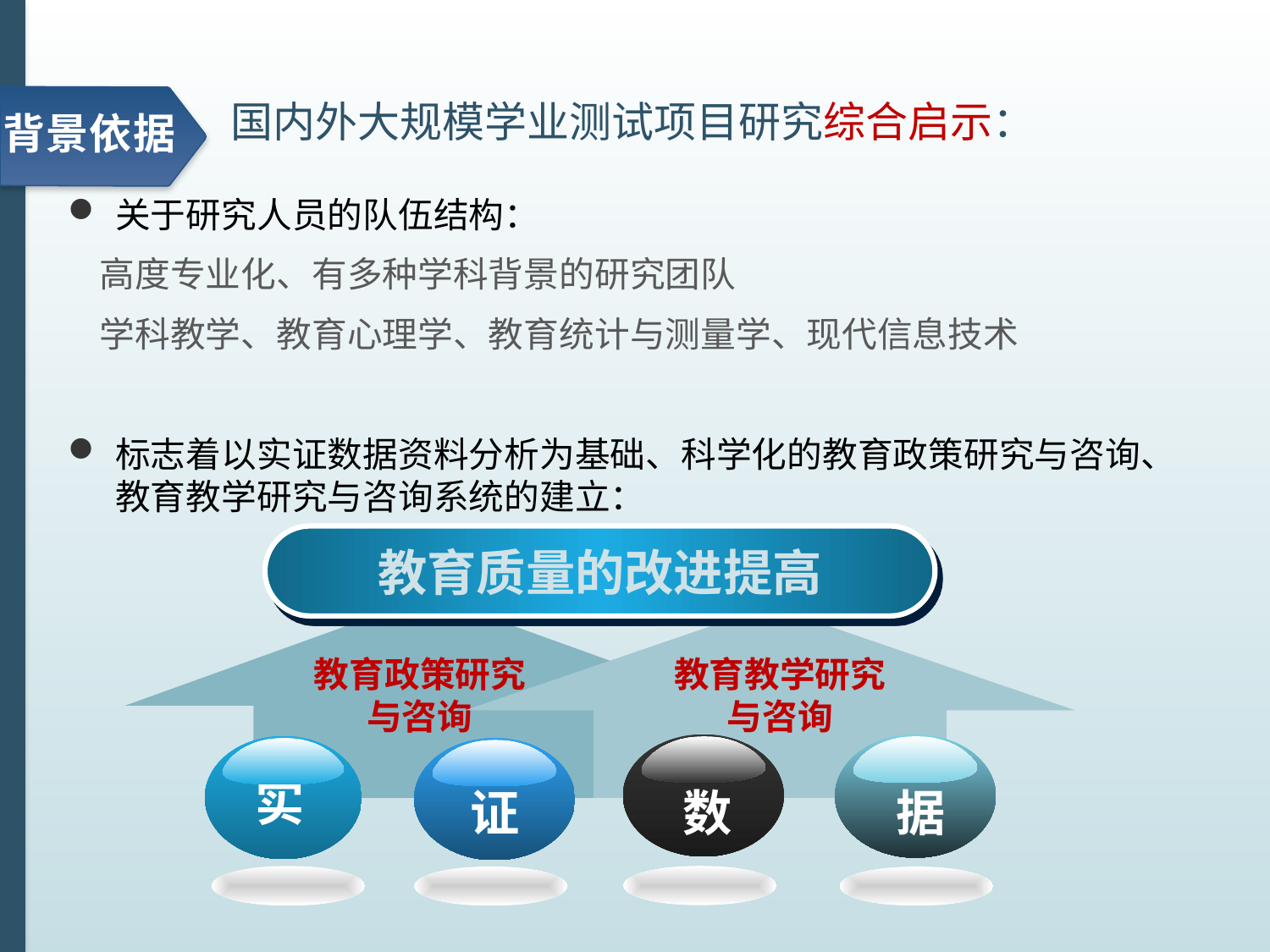

# 国内外大规模学业测试项目研究综合启示：
背景依据
关于研究人员的队伍结构：
   高度专业化、有多种学科背景的研究团队
   学科教学、教育心理学、教育统计与测量学、现代信息技术

标志着以实证数据资料分析为基础、科学化的教育政策研究与咨询、教育教学研究与咨询系统的建立：

教育质量的改进提高

教育政策研究与咨询
教育教学研究与咨询

实
证
数
据